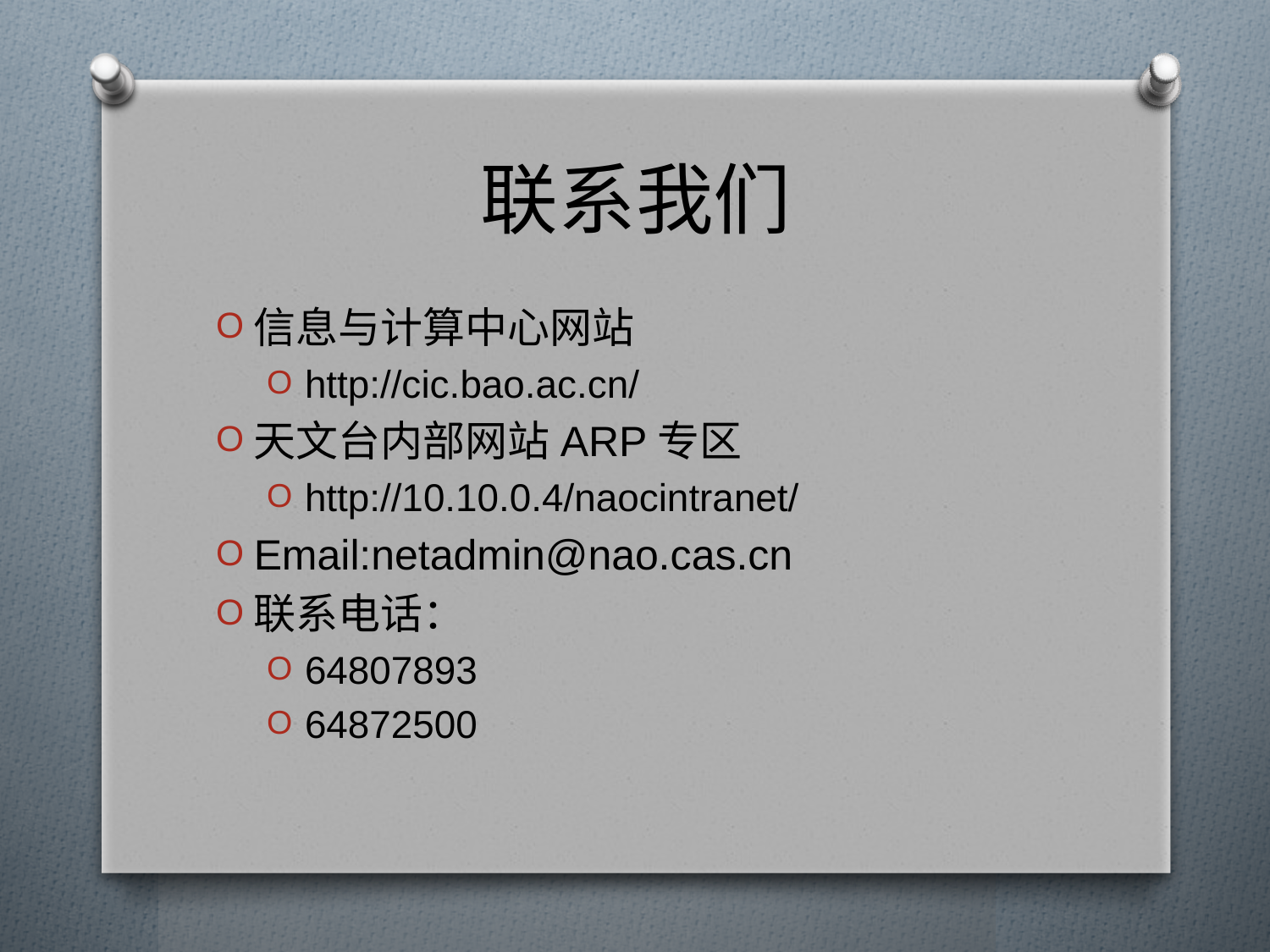

# 联系我们
信息与计算中心网站
http://cic.bao.ac.cn/
天文台内部网站ARP专区
http://10.10.0.4/naocintranet/
Email:netadmin@nao.cas.cn
联系电话：
64807893
64872500